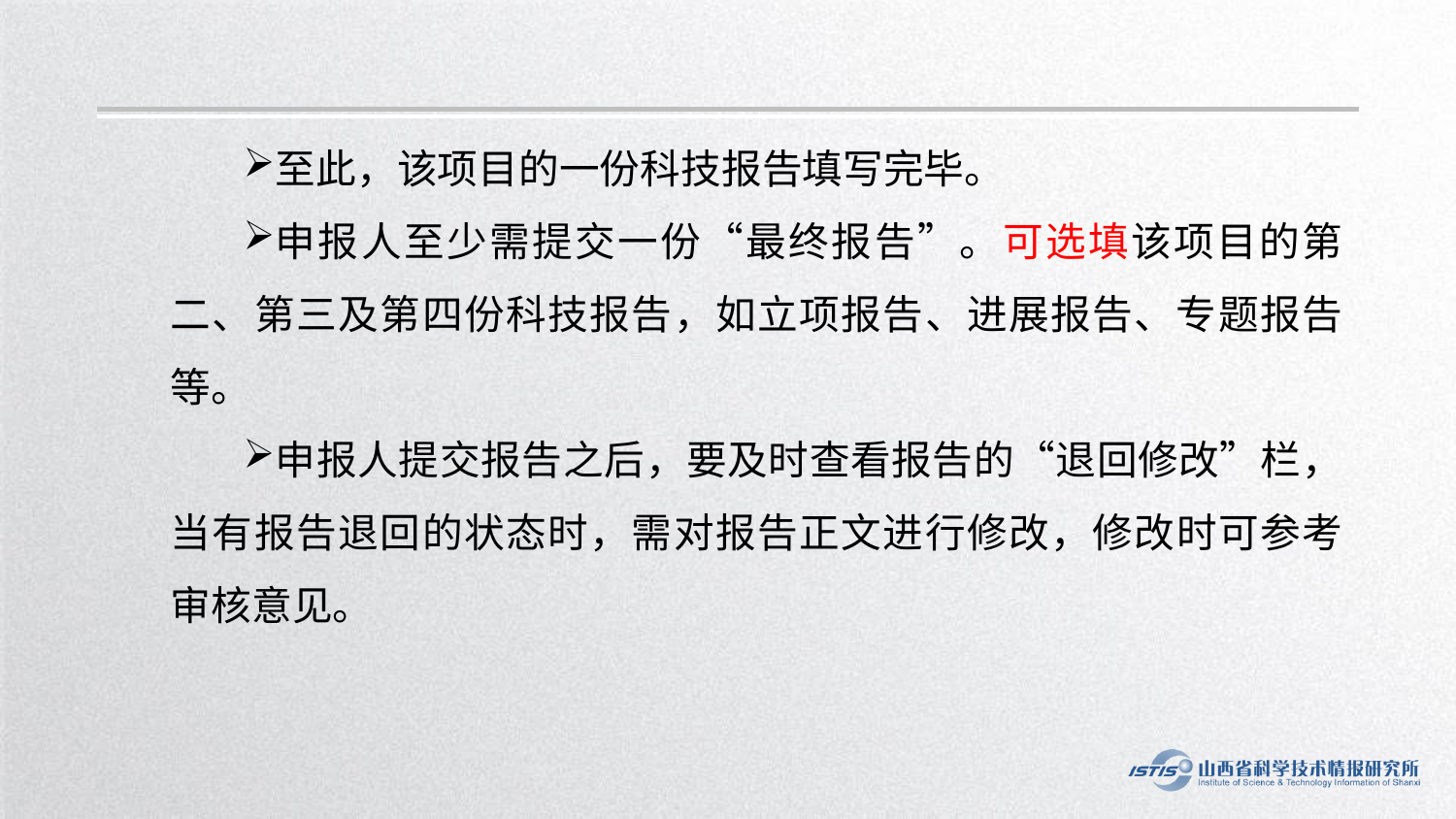

至此，该项目的一份科技报告填写完毕。
申报人至少需提交一份“最终报告”。可选填该项目的第二、第三及第四份科技报告，如立项报告、进展报告、专题报告等。
申报人提交报告之后，要及时查看报告的“退回修改”栏，当有报告退回的状态时，需对报告正文进行修改，修改时可参考审核意见。